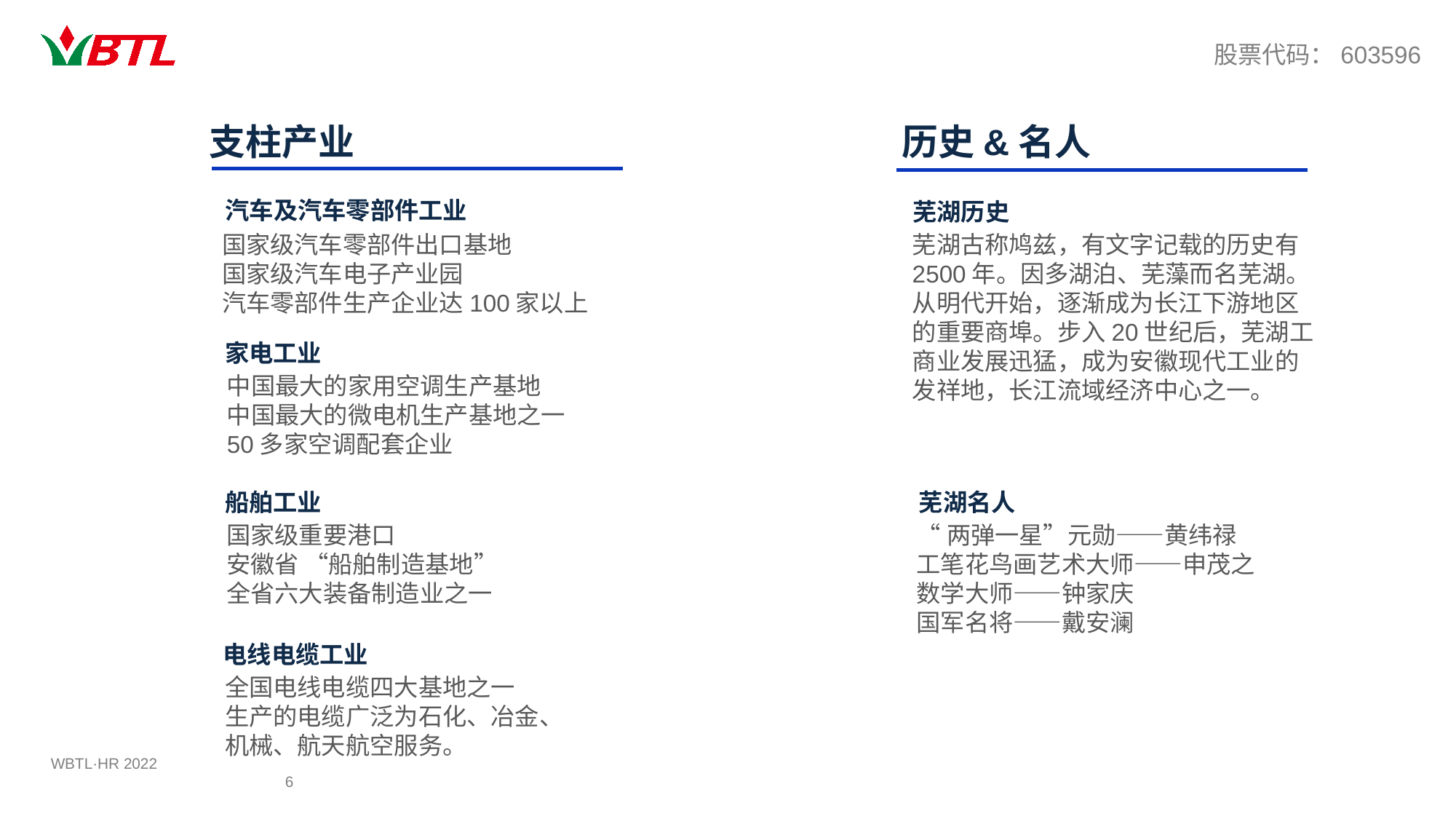

支柱产业
历史&名人
汽车及汽车零部件工业
芜湖历史
国家级汽车零部件出口基地
国家级汽车电子产业园
汽车零部件生产企业达100家以上
芜湖古称鸠兹，有文字记载的历史有2500年。因多湖泊、芜藻而名芜湖。从明代开始，逐渐成为长江下游地区的重要商埠。步入20世纪后，芜湖工商业发展迅猛，成为安徽现代工业的发祥地，长江流域经济中心之一。
家电工业
中国最大的家用空调生产基地
中国最大的微电机生产基地之一
50多家空调配套企业
船舶工业
芜湖名人
国家级重要港口
安徽省 “船舶制造基地”
全省六大装备制造业之一
“两弹一星”元勋——黄纬禄
工笔花鸟画艺术大师——申茂之
数学大师——钟家庆
国军名将——戴安澜
电线电缆工业
全国电线电缆四大基地之一
生产的电缆广泛为石化、冶金、
机械、航天航空服务。